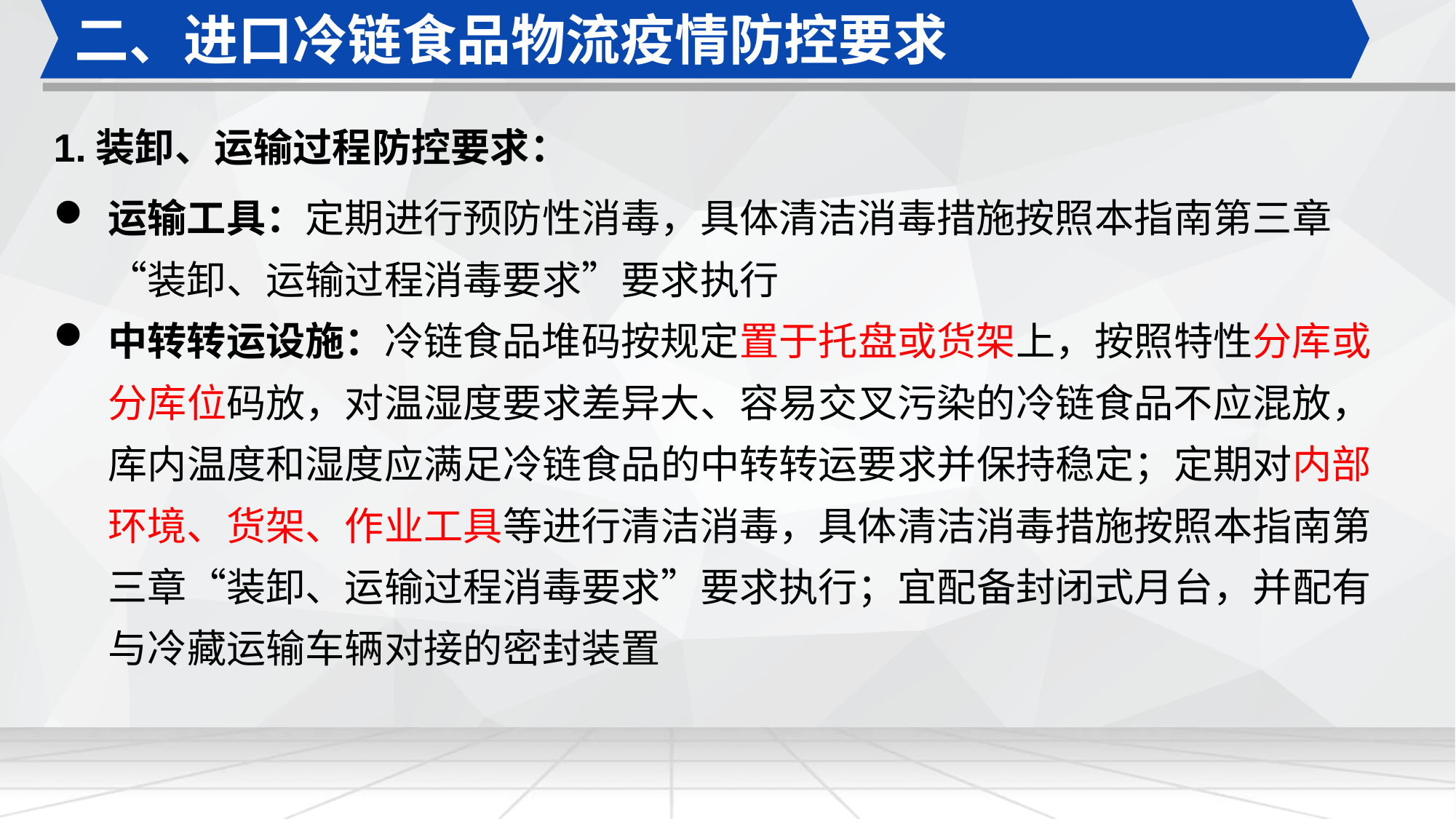

二、进口冷链食品物流疫情防控要求

1.装卸、运输过程防控要求：
运输工具：定期进行预防性消毒，具体清洁消毒措施按照本指南第三章“装卸、运输过程消毒要求”要求执行
中转转运设施：冷链食品堆码按规定置于托盘或货架上，按照特性分库或分库位码放，对温湿度要求差异大、容易交叉污染的冷链食品不应混放，库内温度和湿度应满足冷链食品的中转转运要求并保持稳定；定期对内部环境、货架、作业工具等进行清洁消毒，具体清洁消毒措施按照本指南第三章“装卸、运输过程消毒要求”要求执行；宜配备封闭式月台，并配有与冷藏运输车辆对接的密封装置